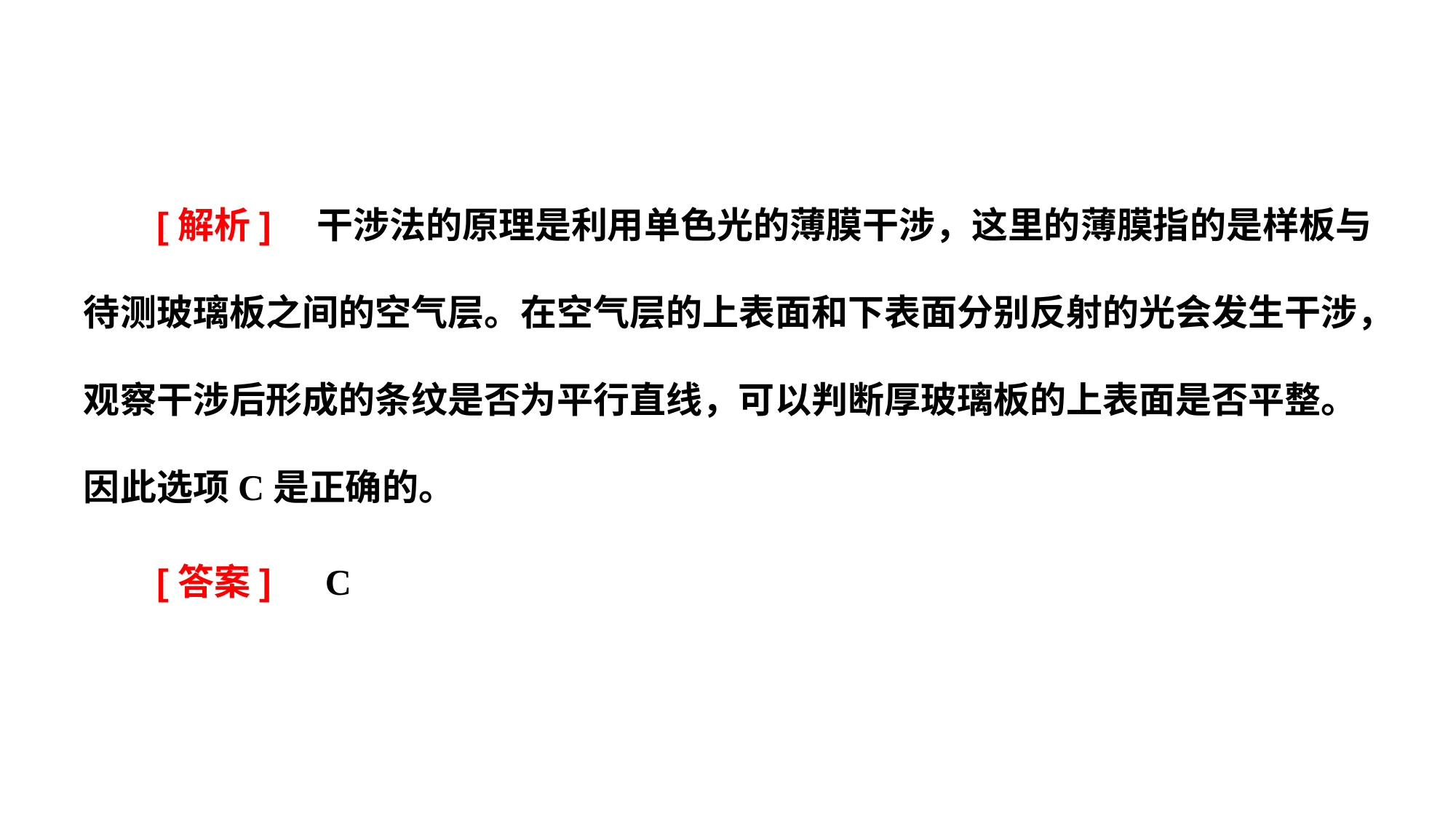

[解析]　干涉法的原理是利用单色光的薄膜干涉，这里的薄膜指的是样板与待测玻璃板之间的空气层。在空气层的上表面和下表面分别反射的光会发生干涉，观察干涉后形成的条纹是否为平行直线，可以判断厚玻璃板的上表面是否平整。因此选项C是正确的。
[答案]　C